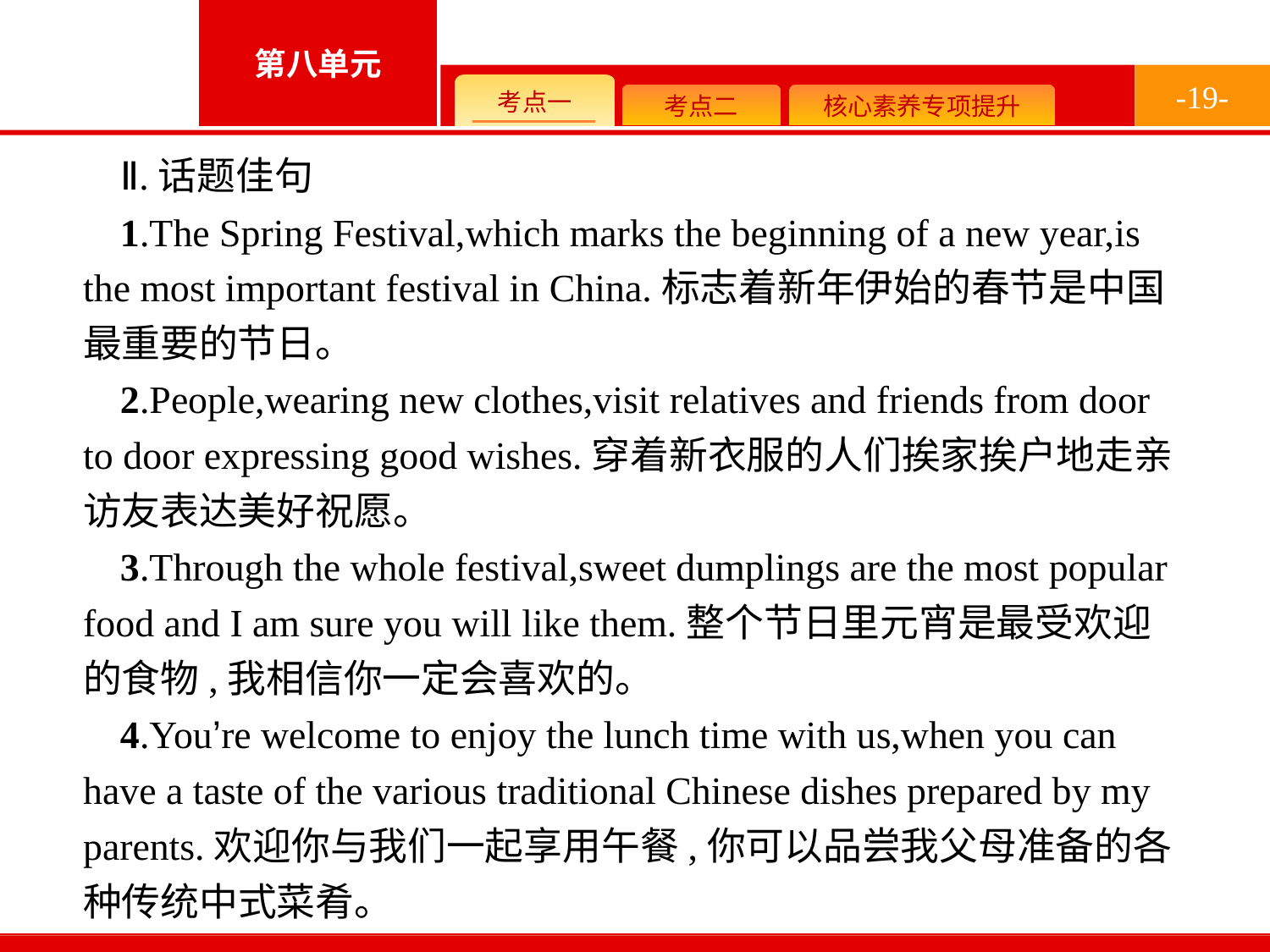

-19-
Ⅱ.话题佳句
1.The Spring Festival,which marks the beginning of a new year,is the most important festival in China.标志着新年伊始的春节是中国最重要的节日。
2.People,wearing new clothes,visit relatives and friends from door to door expressing good wishes.穿着新衣服的人们挨家挨户地走亲访友表达美好祝愿。
3.Through the whole festival,sweet dumplings are the most popular food and I am sure you will like them.整个节日里元宵是最受欢迎的食物,我相信你一定会喜欢的。
4.You’re welcome to enjoy the lunch time with us,when you can have a taste of the various traditional Chinese dishes prepared by my parents.欢迎你与我们一起享用午餐,你可以品尝我父母准备的各种传统中式菜肴。